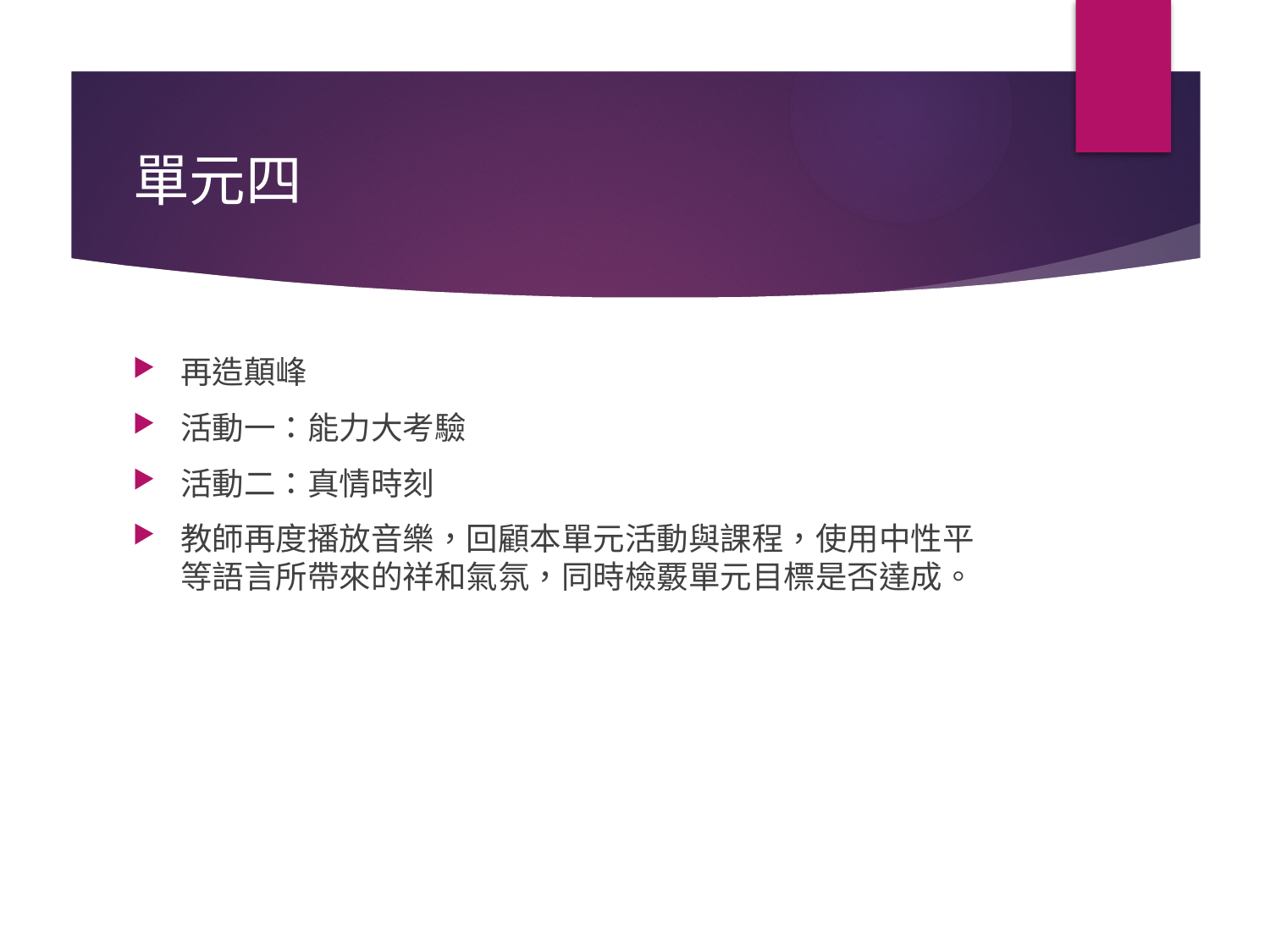

# 單元四
再造顛峰
活動一：能力大考驗
活動二：真情時刻
教師再度播放音樂，回顧本單元活動與課程，使用中性平等語言所帶來的祥和氣氛，同時檢覈單元目標是否達成。